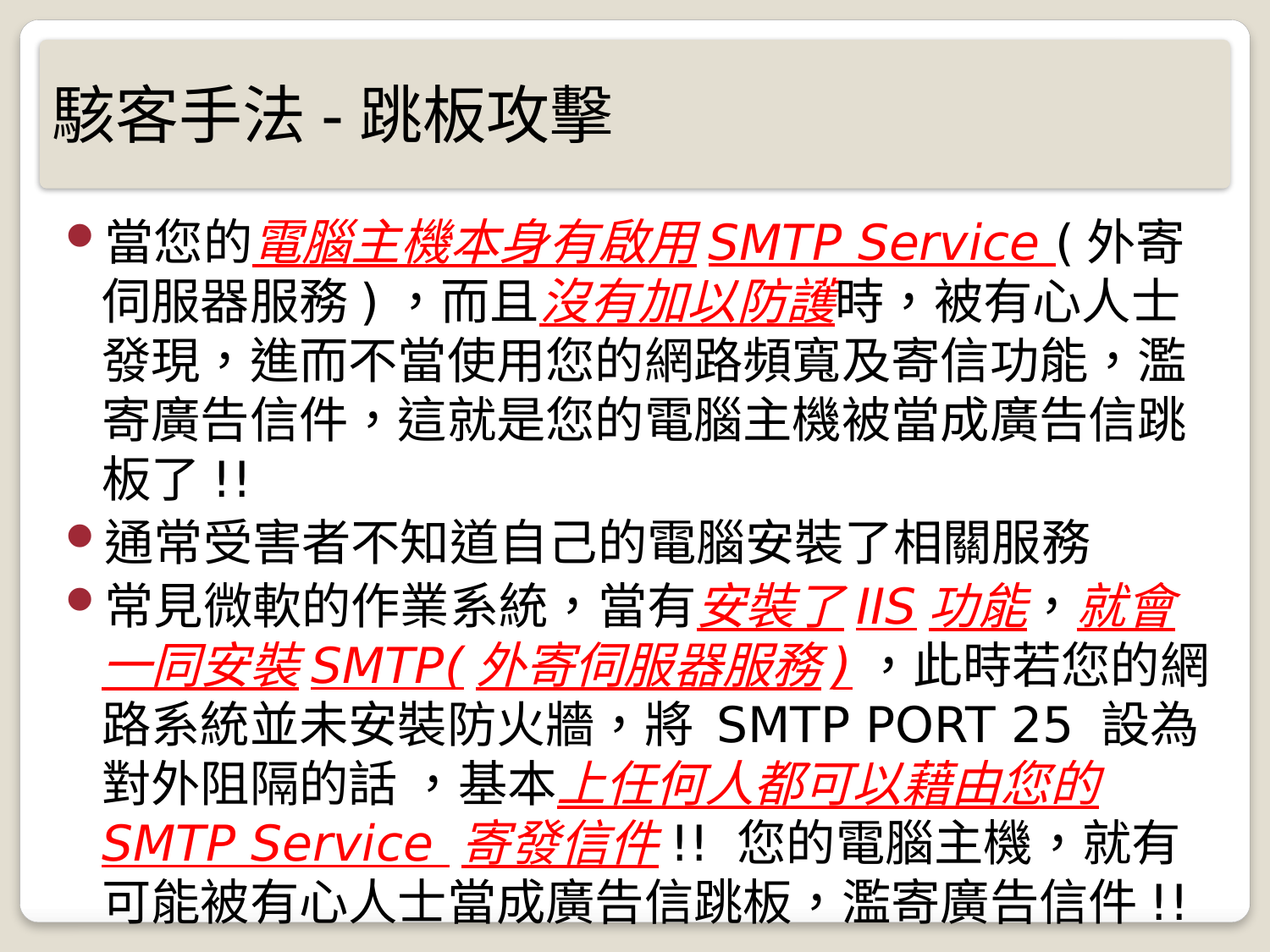

# 駭客手法-跳板攻擊
當您的電腦主機本身有啟用SMTP Service (外寄伺服器服務)，而且沒有加以防護時，被有心人士發現，進而不當使用您的網路頻寬及寄信功能，濫寄廣告信件，這就是您的電腦主機被當成廣告信跳板了!!
通常受害者不知道自己的電腦安裝了相關服務
常見微軟的作業系統，當有安裝了IIS功能，就會一同安裝SMTP(外寄伺服器服務)，此時若您的網路系統並未安裝防火牆，將 SMTP PORT 25 設為對外阻隔的話 ，基本上任何人都可以藉由您的 SMTP Service 寄發信件!! 您的電腦主機，就有可能被有心人士當成廣告信跳板，濫寄廣告信件!!